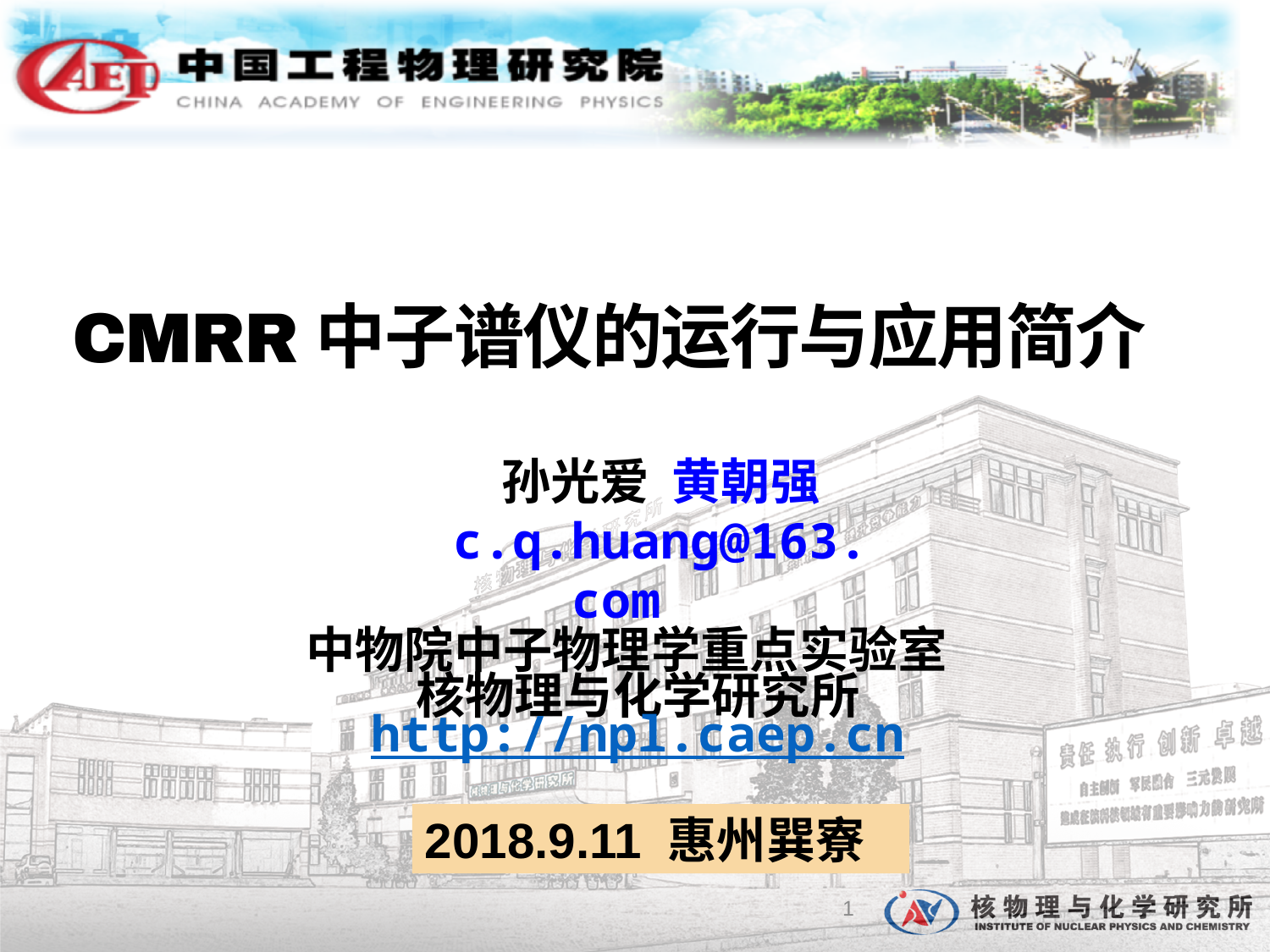

CMRR中子谱仪的运行与应用简介
孙光爱  黄朝强
c.q.huang@163.com
中物院中子物理学重点实验室
核物理与化学研究所
http://npl.caep.cn

2018.9.11 惠州巽寮
1